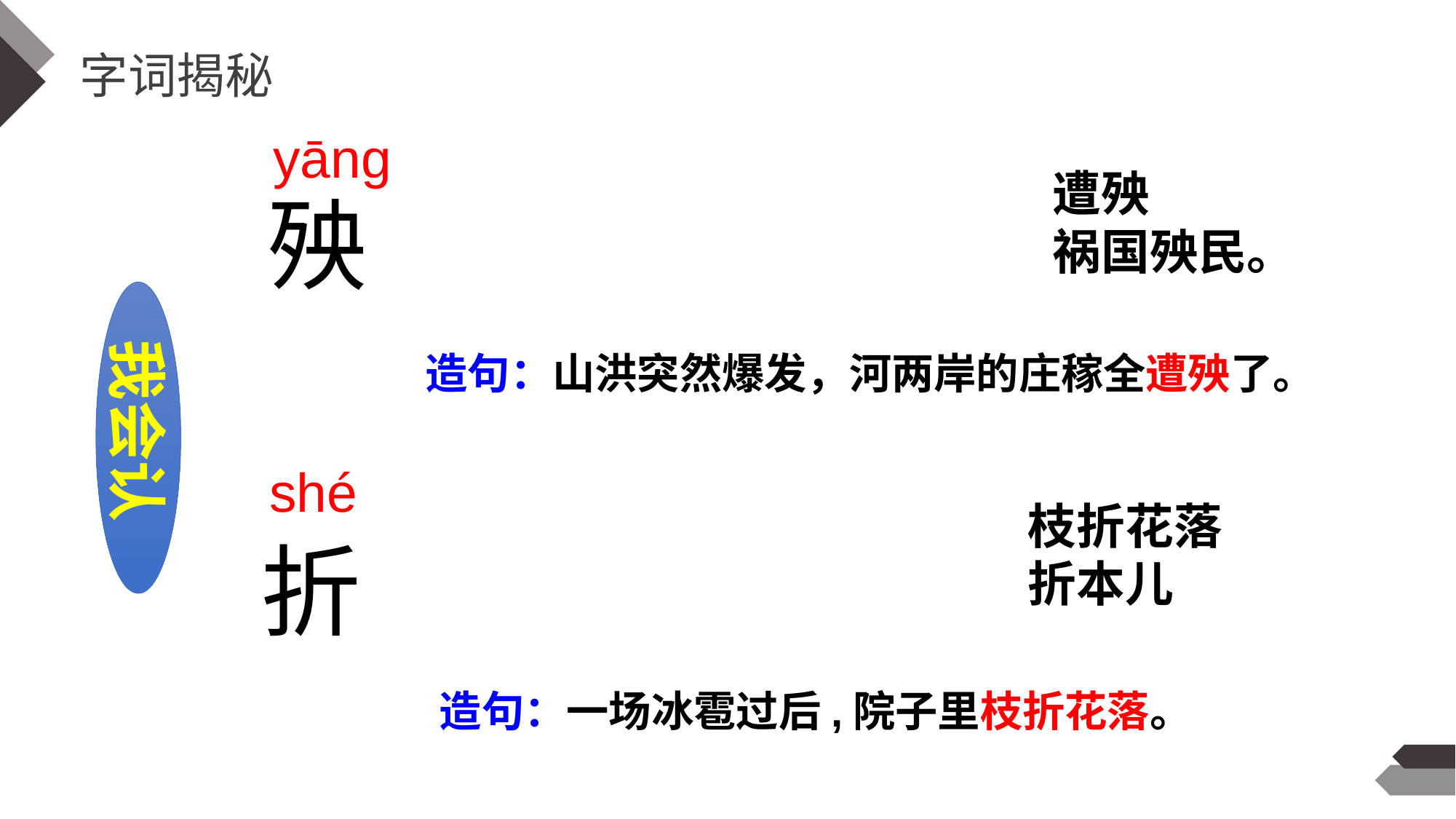

字词揭秘
yāng
遭殃
祸国殃民。
殃

我会认
造句：山洪突然爆发，河两岸的庄稼全遭殃了。
shé
枝折花落
折本儿
折
造句：一场冰雹过后,院子里枝折花落。